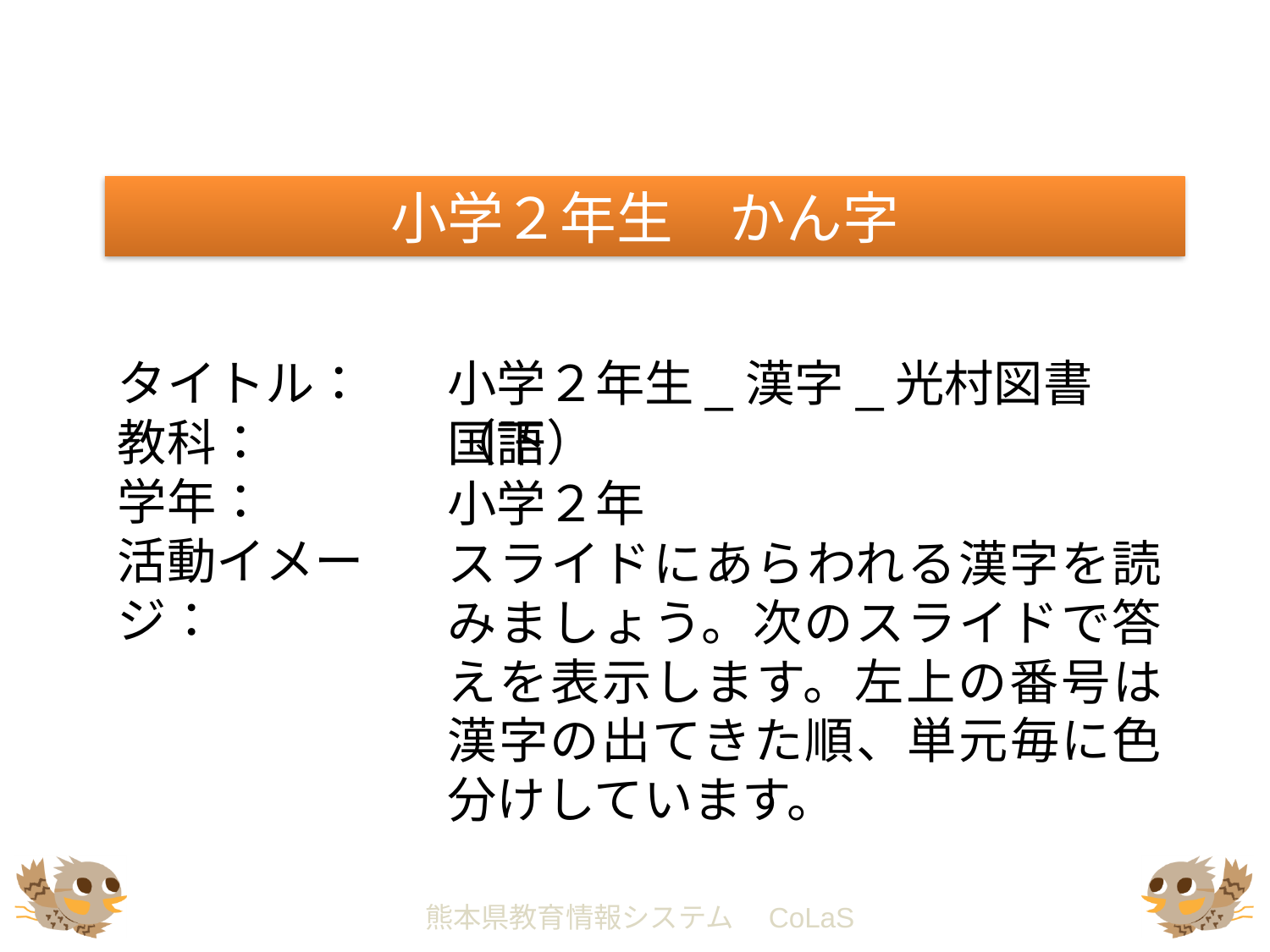

小学２年生　かん字
# タイトル： 教科： 学年： 活動イメージ：
小学２年生_漢字_光村図書（下）
国語
小学２年
スライドにあらわれる漢字を読みましょう。次のスライドで答えを表示します。左上の番号は漢字の出てきた順、単元毎に色分けしています。